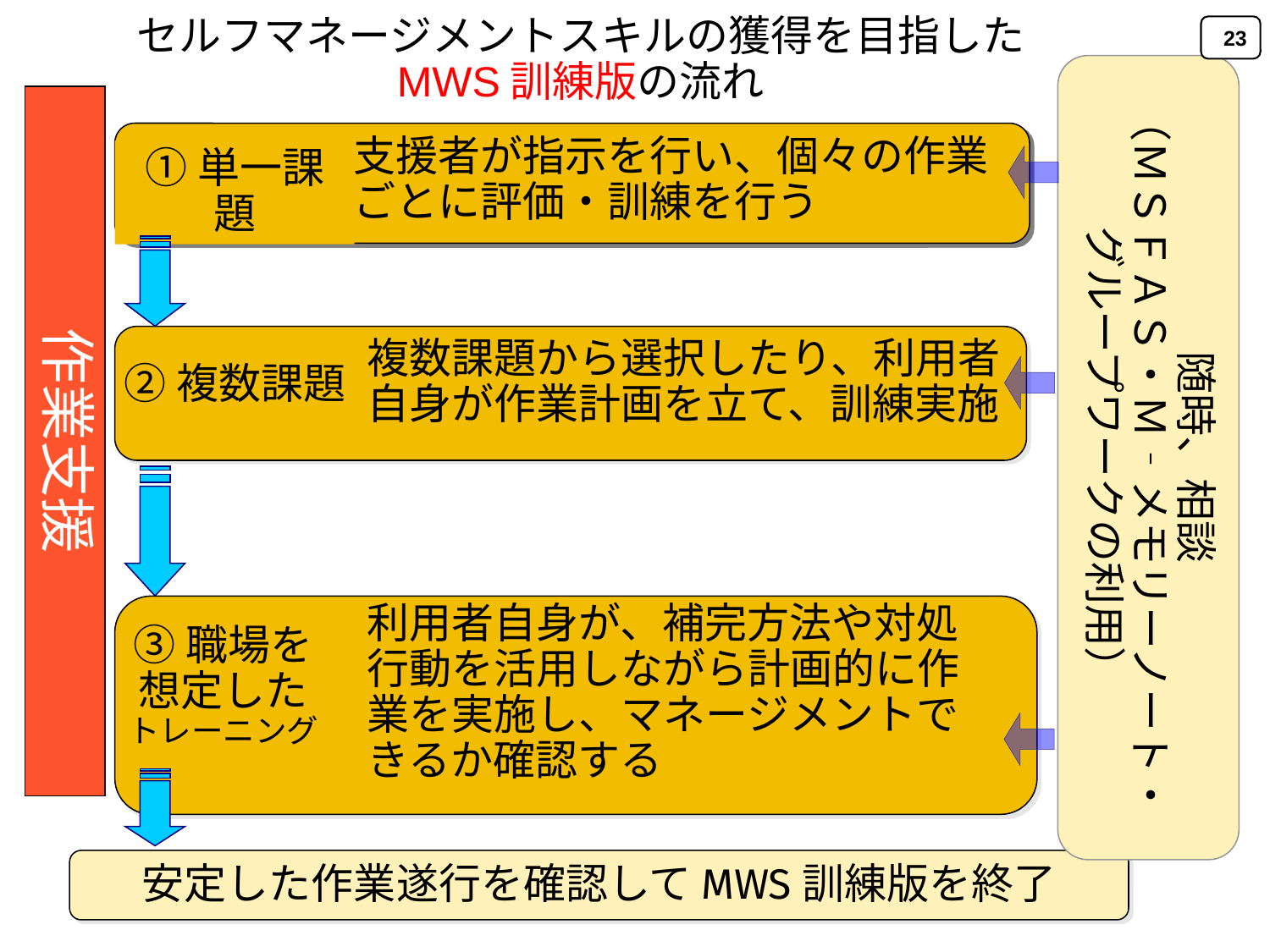

セルフマネージメントスキルの獲得を目指した
MWS訓練版の流れ
23

随時、相談
（ＭＳＦＡＳ・Ｍ‐メモリーノート・
グループワークの利用）
作業支援

支援者が指示を行い、個々の作業
ごとに評価・訓練を行う
①単一課題

複数課題から選択したり、利用者
自身が作業計画を立て、訓練実施
②複数課題

利用者自身が、補完方法や対処行動を活用しながら計画的に作業を実施し、マネージメントできるか確認する

③職場を想定した
トレーニング

安定した作業遂行を確認してMWS訓練版を終了